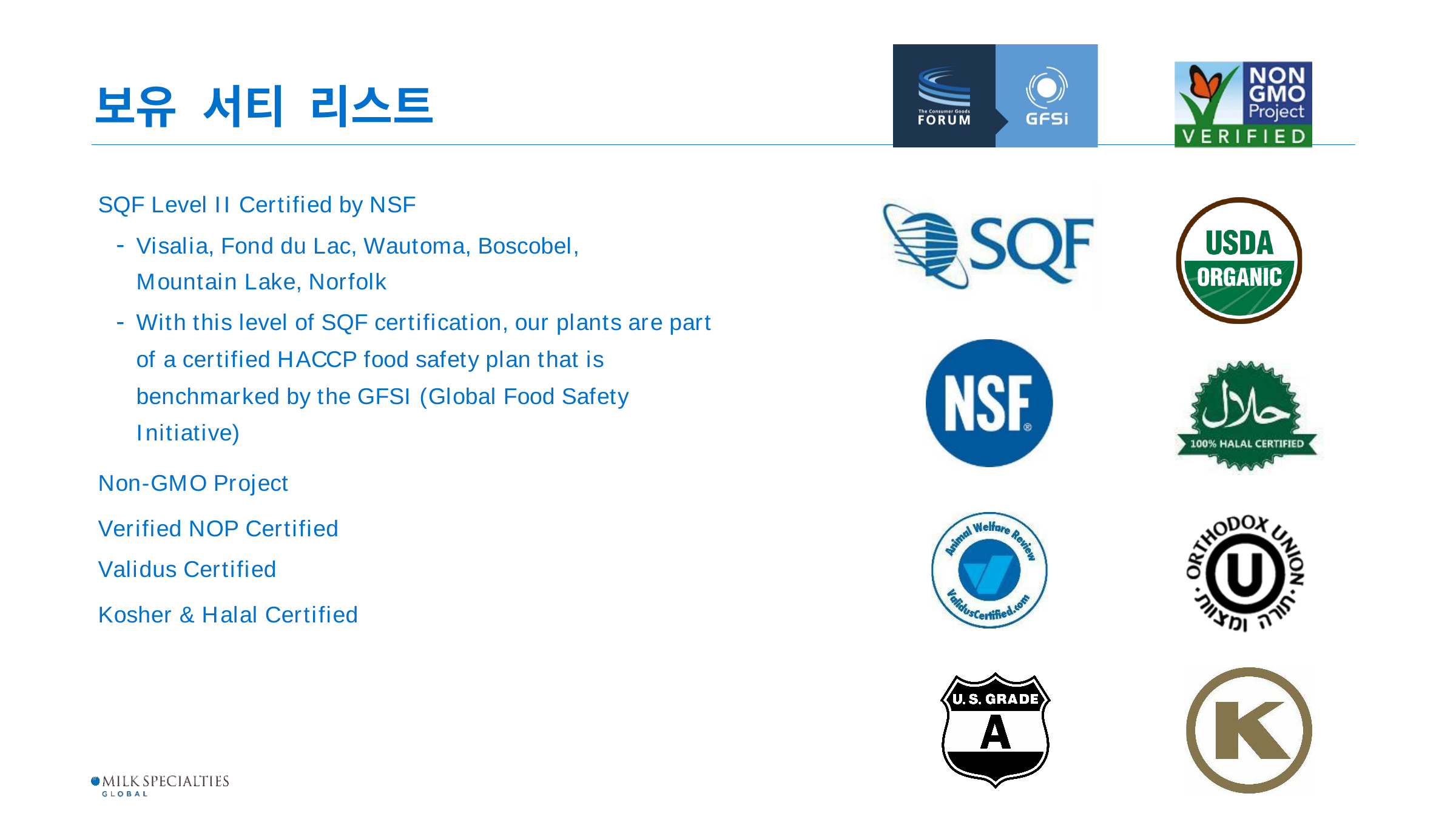

보유	서티	리스트

SQF Level II Certified by NSF
Visalia, Fond du Lac, Wautoma, Boscobel, Mountain Lake, Norfolk
With this level of SQF certification, our plants are part of a certified HACCP food safety plan that is benchmarked by the GFSI (Global Food Safety Initiative)
Non-GMO Project Verified NOP Certified

Validus Certified

Kosher & Halal Certified

Confidential
|
Milk Specialties Global	|
March 19, 2020